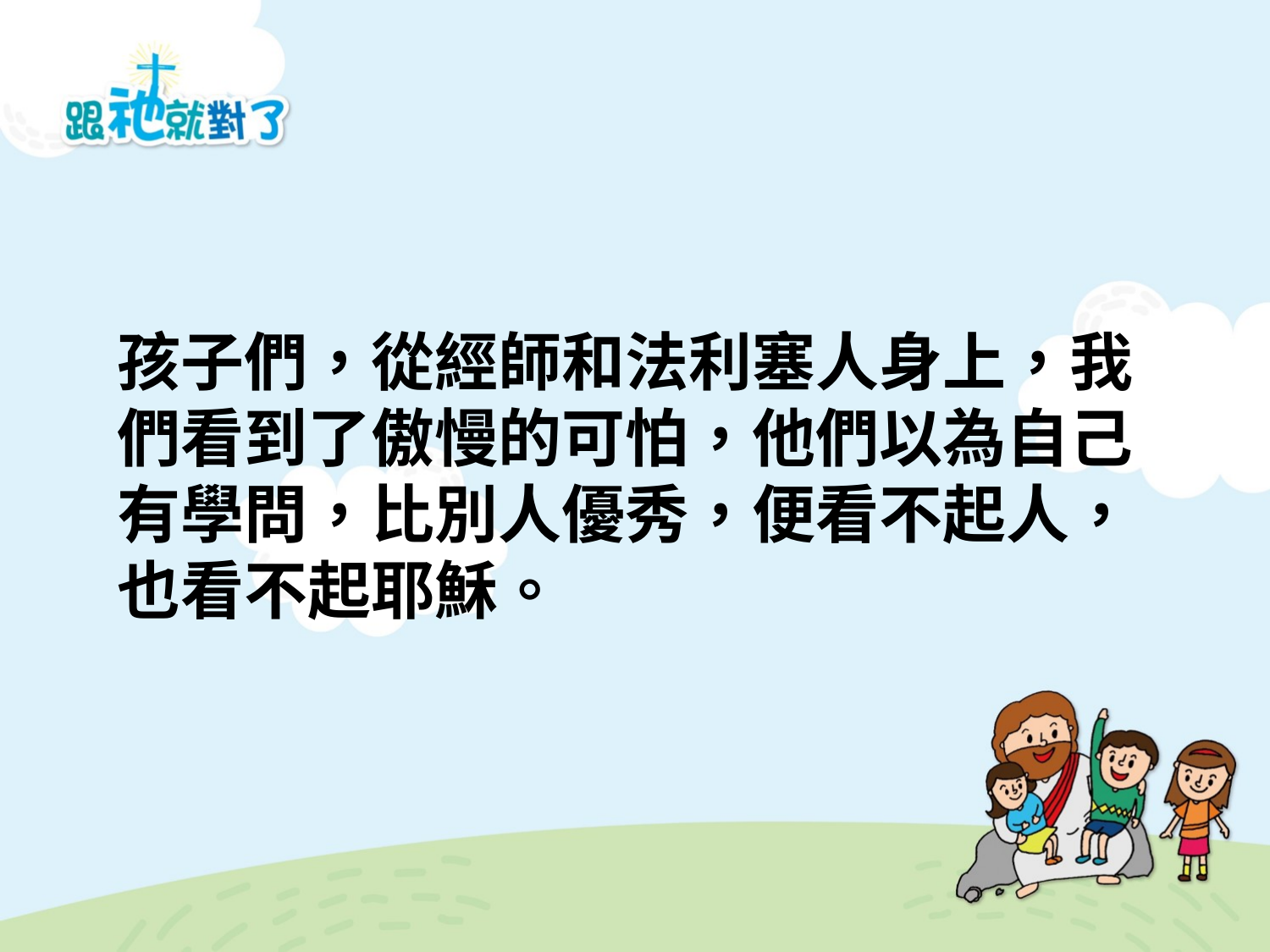

孩子們，從經師和法利塞人身上，我們看到了傲慢的可怕，他們以為自己有學問，比別人優秀，便看不起人，也看不起耶穌。